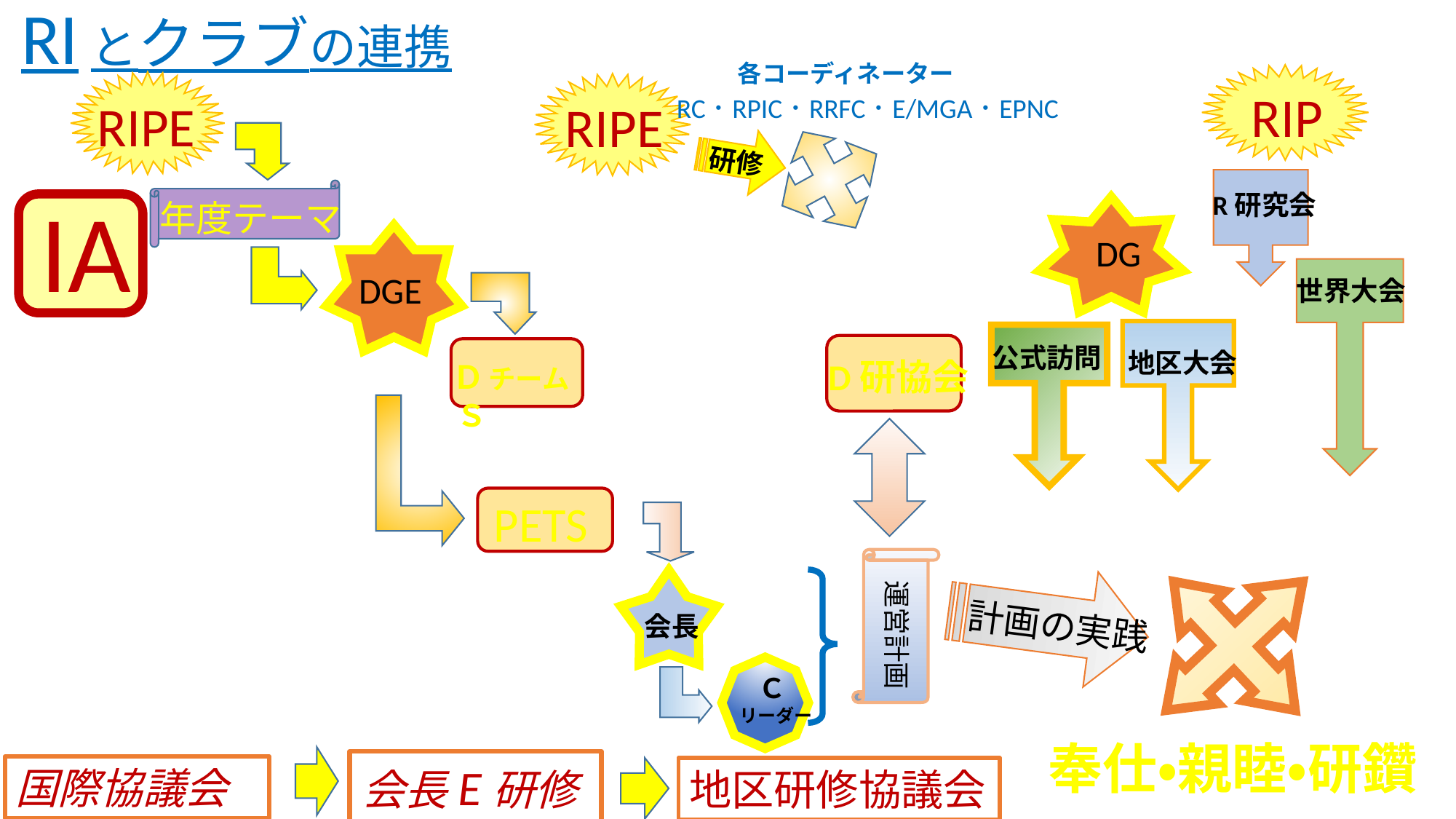

# RIとクラブの連携
各コーディネーター

RIP
RC･RPIC･RRFC･E/MGA･EPNC
RIPE
RIPE

研修

IA

R研究会
年度テーマ

DG

DGE
世界大会

公式訪問

地区大会
DチームＳ

D研協会

PETS

運営計画

計画の実践
会長

  Ｃ
リーダー

奉仕・親睦・研鑽

会長E研修S
国際協議会

地区研修協議会